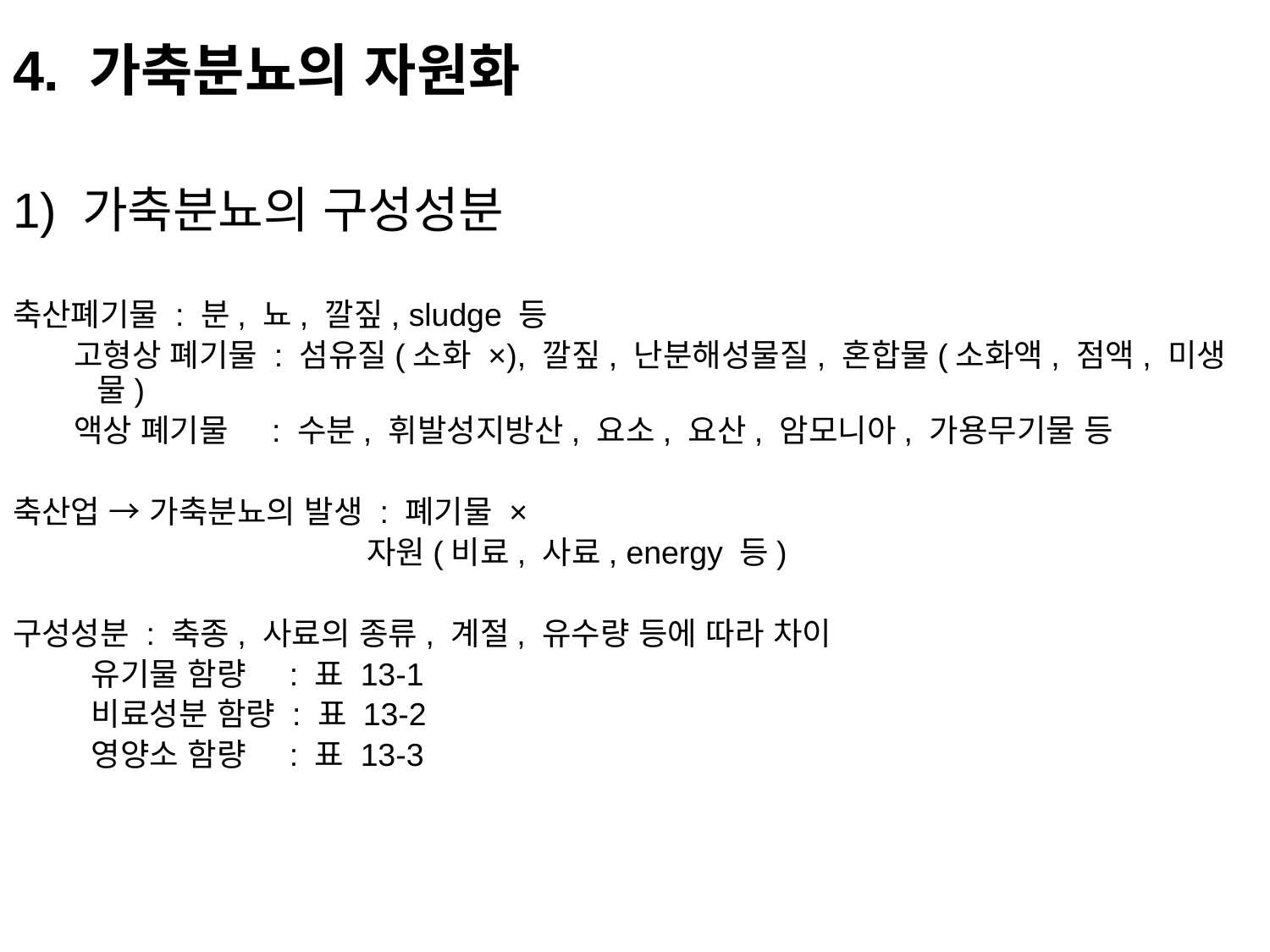

4. 가축분뇨의 자원화

1) 가축분뇨의 구성성분

축산폐기물 : 분, 뇨, 깔짚, sludge 등
      고형상 폐기물 : 섬유질(소화 ×), 깔짚, 난분해성물질, 혼합물(소화액, 점액, 미생물)
      액상 폐기물    : 수분, 휘발성지방산, 요소, 요산, 암모니아, 가용무기물 등

축산업 → 가축분뇨의 발생 : 폐기물 ×
                                       자원(비료, 사료, energy 등)

구성성분 : 축종, 사료의 종류, 계절, 유수량 등에 따라 차이
        유기물 함량    : 표 13-1
        비료성분 함량 : 표 13-2
        영양소 함량    : 표 13-3